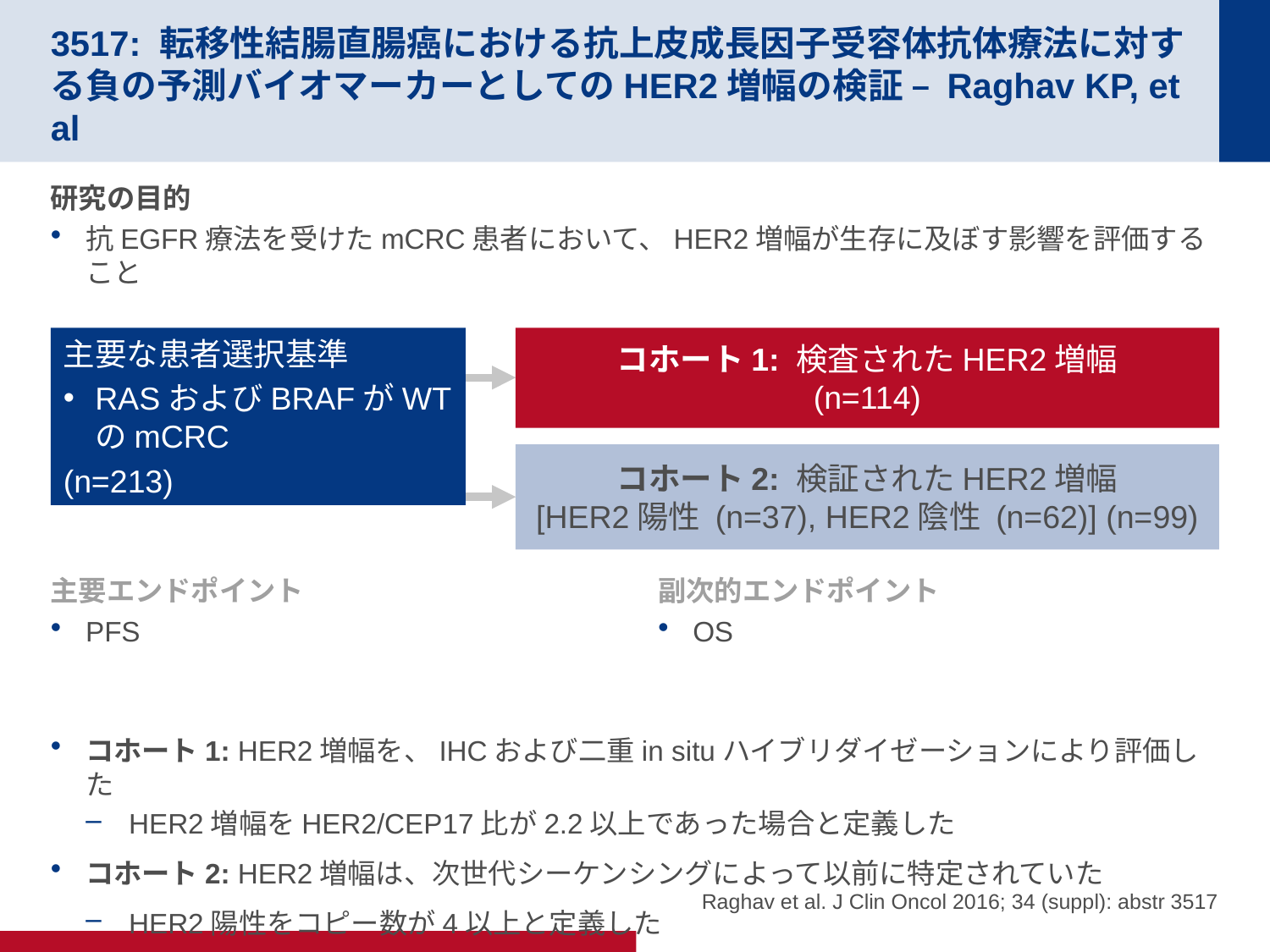

# 3517: 転移性結腸直腸癌における抗上皮成長因子受容体抗体療法に対する負の予測バイオマーカーとしてのHER2増幅の検証 – Raghav KP, et al
研究の目的
抗EGFR療法を受けたmCRC患者において、HER2増幅が生存に及ぼす影響を評価すること

コホート1: HER2増幅を、IHCおよび二重in situハイブリダイゼーションにより評価した
HER2増幅をHER2/CEP17比が2.2以上であった場合と定義した
コホート2: HER2増幅は、次世代シーケンシングによって以前に特定されていた
HER2陽性をコピー数が4以上と定義した

主要な患者選択基準
RASおよびBRAFがWTのmCRC
(n=213)
コホート1: 検査されたHER2増幅
(n=114)
コホート2: 検証されたHER2増幅
[HER2陽性 (n=37), HER2陰性 (n=62)] (n=99)
主要エンドポイント
PFS
副次的エンドポイント
OS
Raghav et al. J Clin Oncol 2016; 34 (suppl): abstr 3517